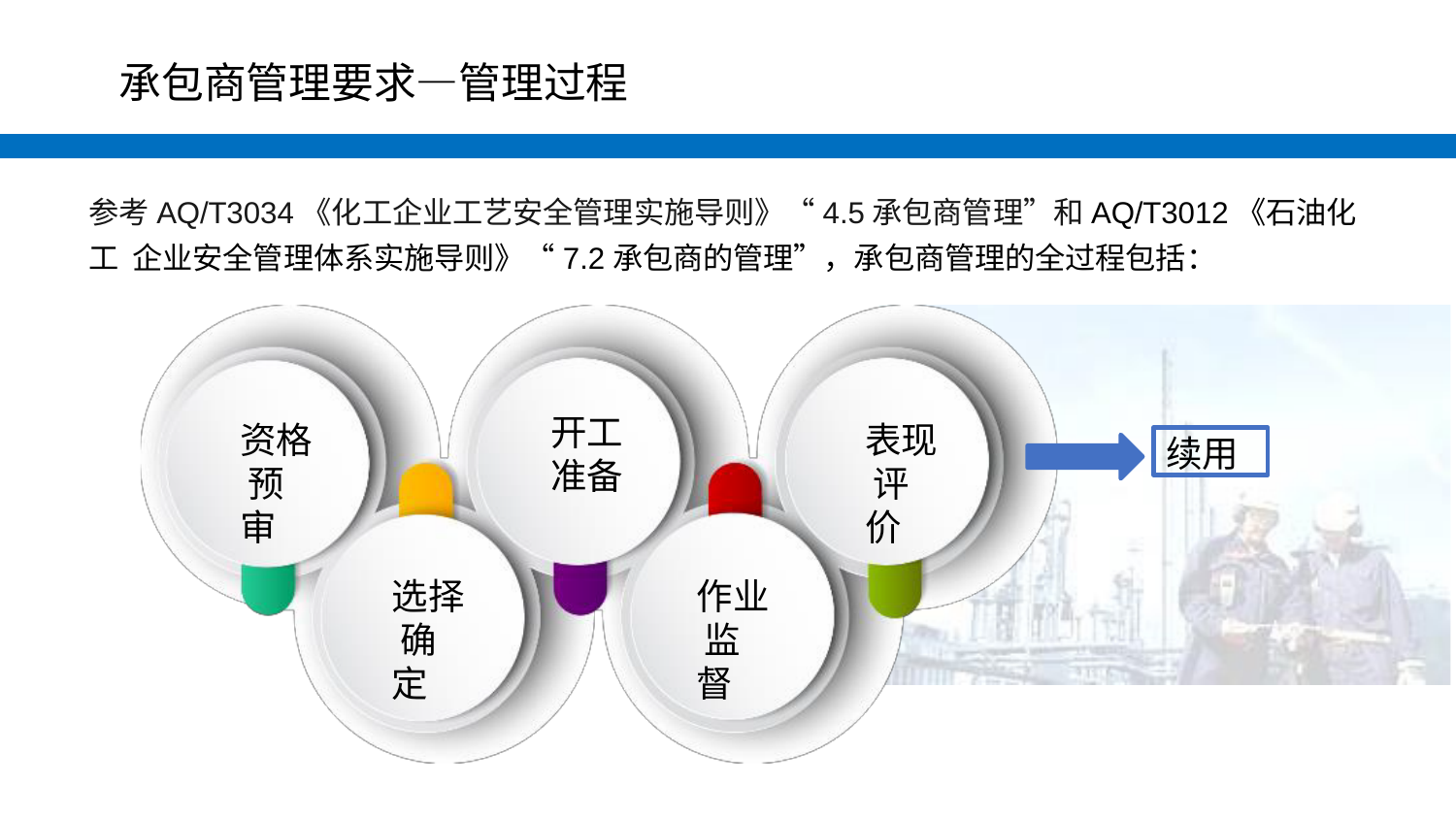

# 承包商管理要求—管理过程
参考AQ/T3034《化工企业工艺安全管理实施导则》“4.5承包商管理”和AQ/T3012《石油化工  企业安全管理体系实施导则》“7.2承包商的管理”，承包商管理的全过程包括：

开工
准备
资格  预审
表现  评价
续用

选择  确定
作业  监督